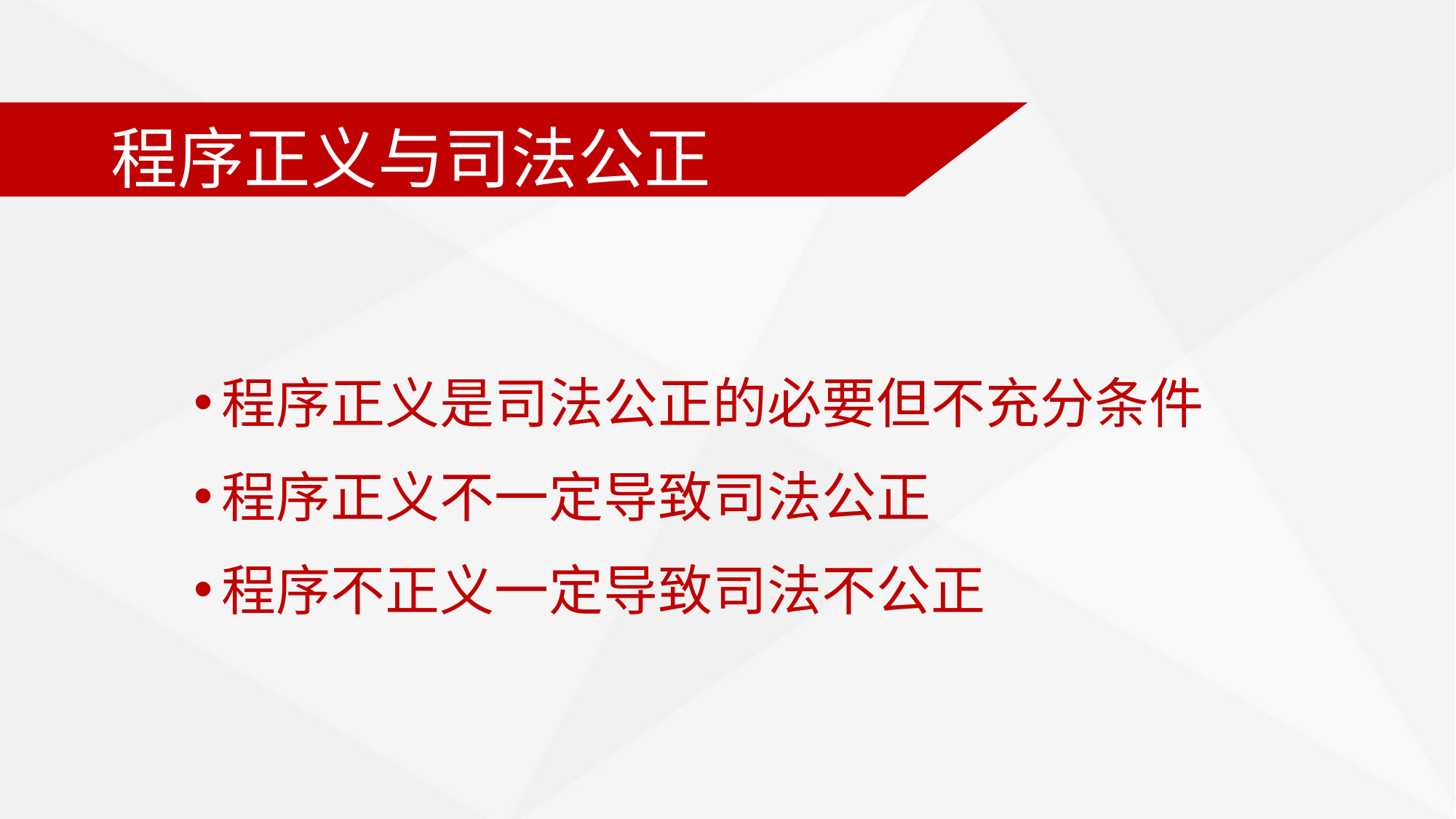

# 程序正义与司法公正
程序正义是司法公正的必要但不充分条件
程序正义不一定导致司法公正
程序不正义一定导致司法不公正